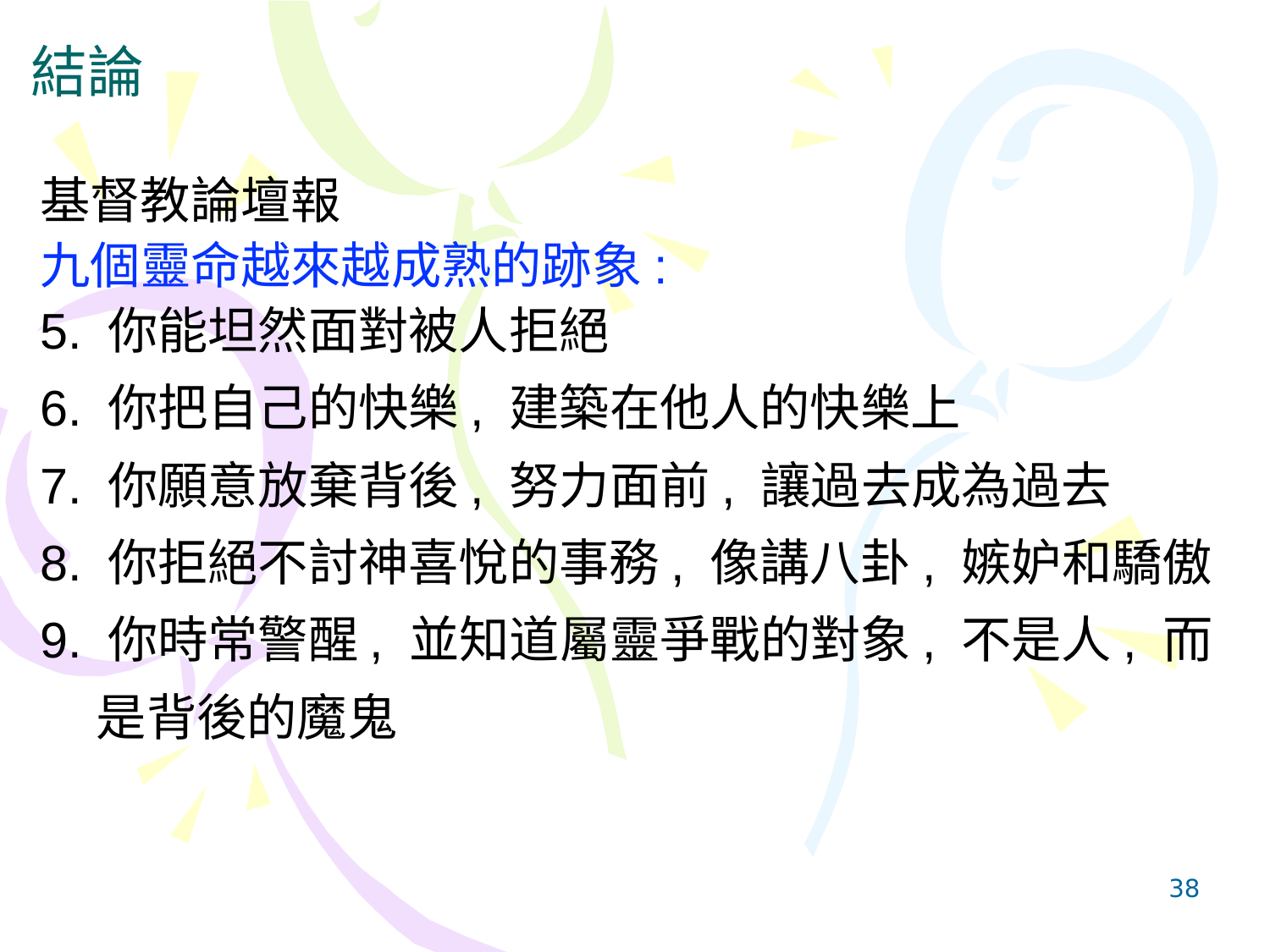

# 結論
基督教論壇報
九個靈命越來越成熟的跡象:
5. 你能坦然面對被人拒絕
6. 你把自己的快樂, 建築在他人的快樂上
7. 你願意放棄背後, 努力面前, 讓過去成為過去
8. 你拒絕不討神喜悅的事務, 像講八卦, 嫉妒和驕傲
9. 你時常警醒, 並知道屬靈爭戰的對象, 不是人, 而
    是背後的魔鬼
38